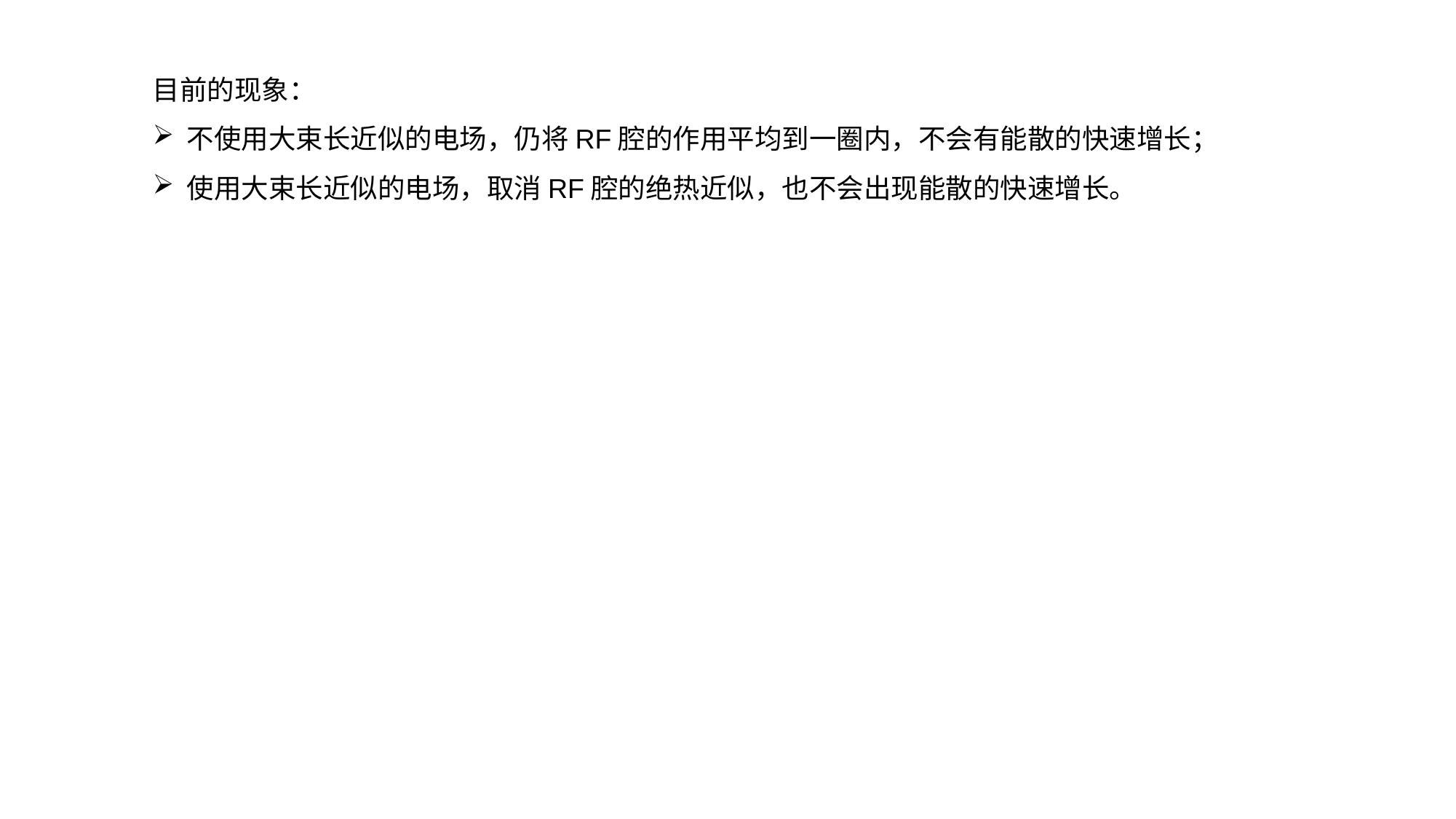

目前的现象：
不使用大束长近似的电场，仍将RF腔的作用平均到一圈内，不会有能散的快速增长；
使用大束长近似的电场，取消RF腔的绝热近似，也不会出现能散的快速增长。